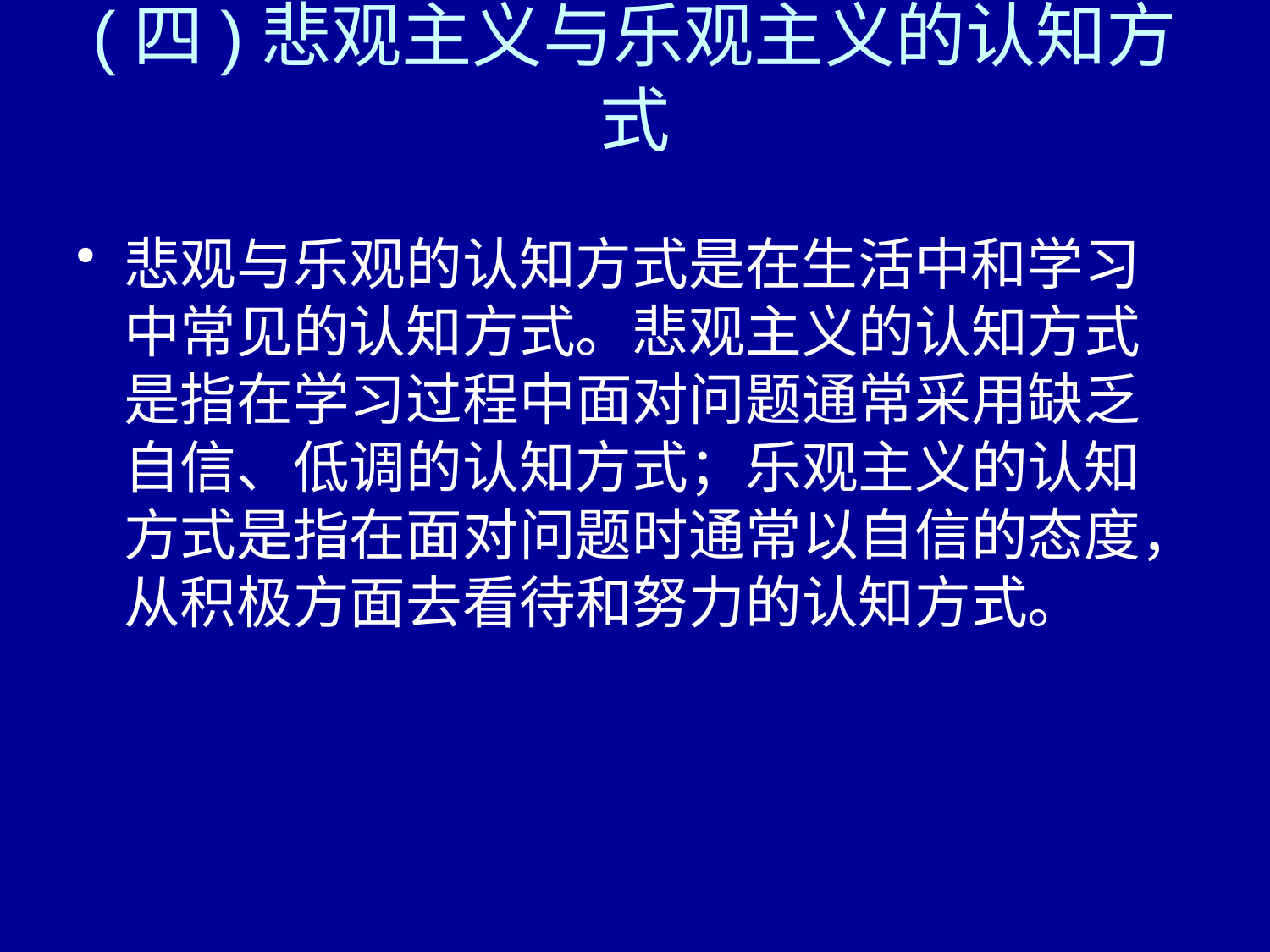

# (四)悲观主义与乐观主义的认知方式
悲观与乐观的认知方式是在生活中和学习中常见的认知方式。悲观主义的认知方式是指在学习过程中面对问题通常采用缺乏自信、低调的认知方式；乐观主义的认知方式是指在面对问题时通常以自信的态度，从积极方面去看待和努力的认知方式。